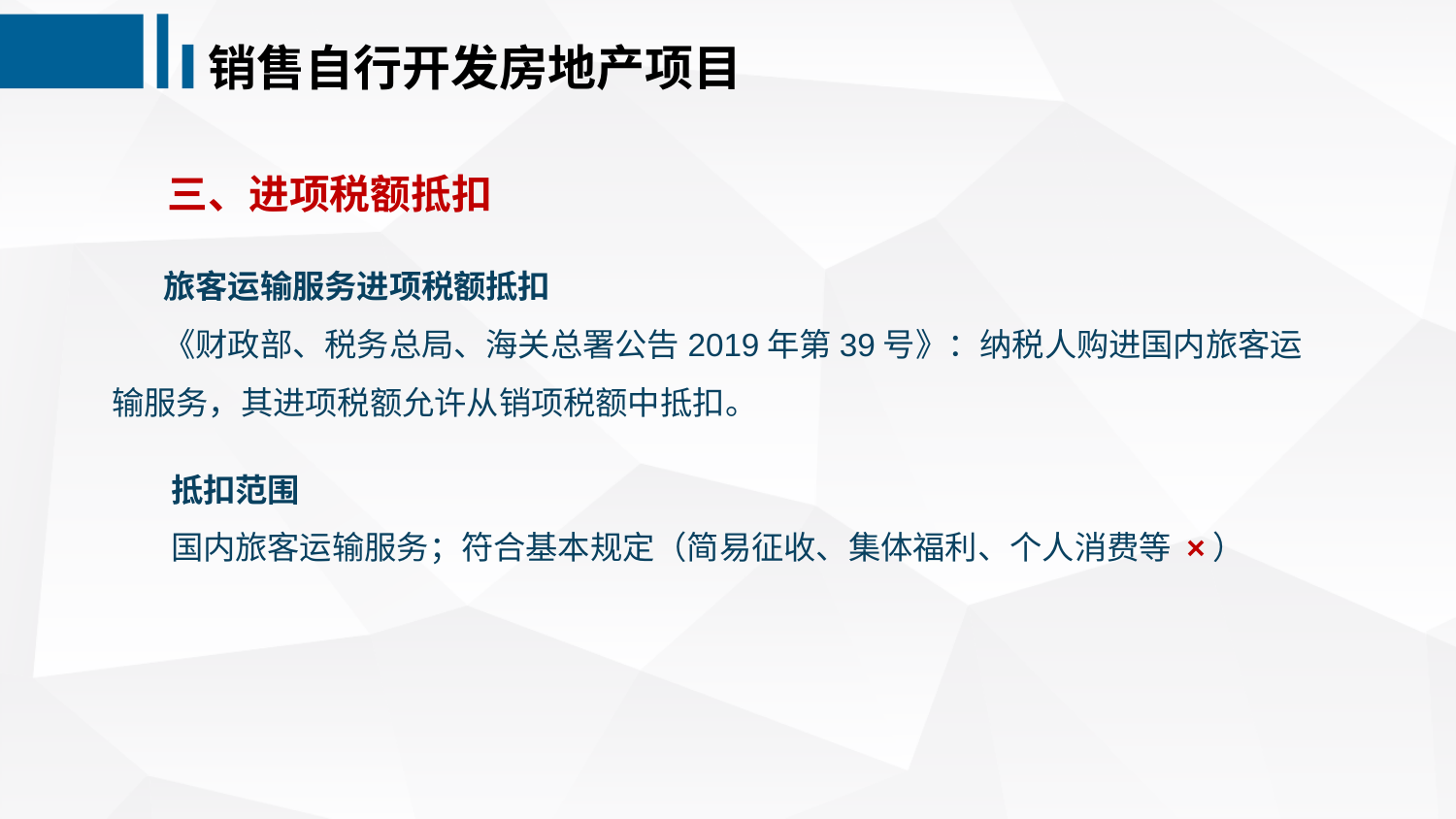

销售自行开发房地产项目
     三、进项税额抵扣

      旅客运输服务进项税额抵扣
      《财政部、税务总局、海关总署公告2019年第39号》：纳税人购进国内旅客运输服务，其进项税额允许从销项税额中抵扣。

       抵扣范围
       国内旅客运输服务；符合基本规定（简易征收、集体福利、个人消费等 ×）